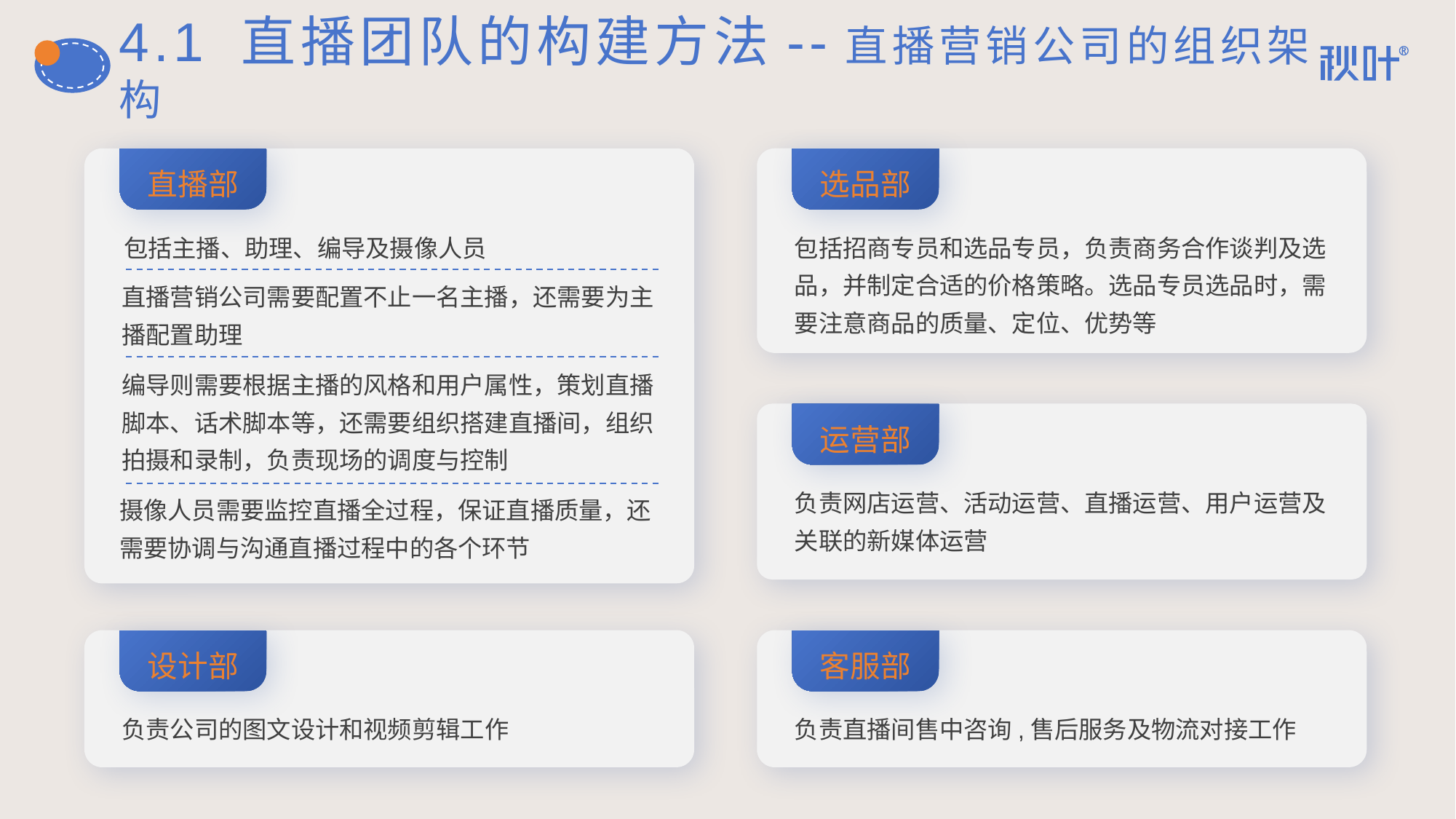

# 4.1 直播团队的构建方法--直播营销公司的组织架构

直播部
包括主播、助理、编导及摄像人员
直播营销公司需要配置不止一名主播，还需要为主播配置助理
编导则需要根据主播的风格和用户属性，策划直播脚本、话术脚本等，还需要组织搭建直播间，组织拍摄和录制，负责现场的调度与控制
摄像人员需要监控直播全过程，保证直播质量，还需要协调与沟通直播过程中的各个环节

选品部
包括招商专员和选品专员，负责商务合作谈判及选品，并制定合适的价格策略。选品专员选品时，需要注意商品的质量、定位、优势等

运营部
负责网店运营、活动运营、直播运营、用户运营及关联的新媒体运营

设计部
负责公司的图文设计和视频剪辑工作

客服部
负责直播间售中咨询,售后服务及物流对接工作